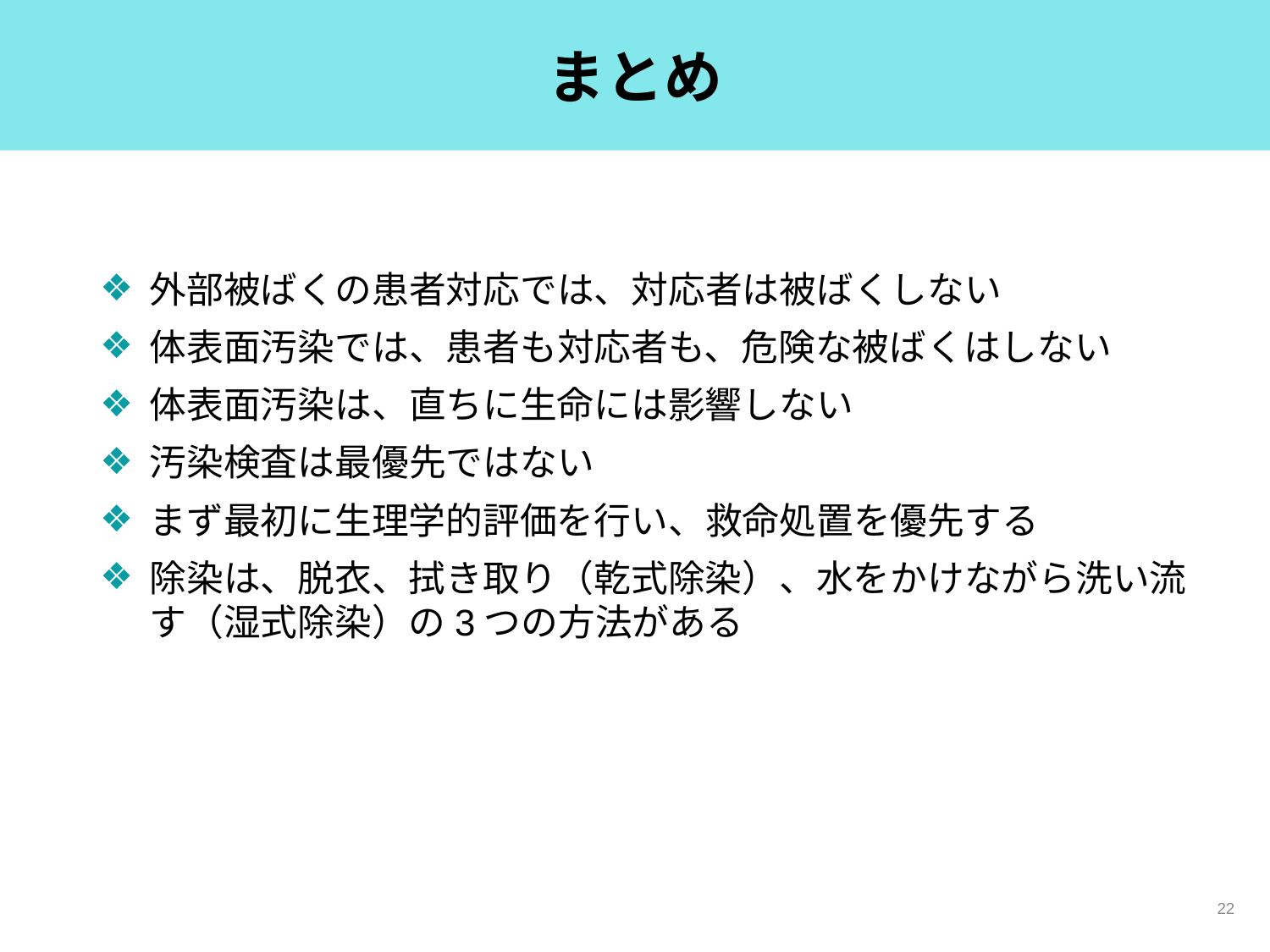

# まとめ

外部被ばくの患者対応では、対応者は被ばくしない
体表面汚染では、患者も対応者も、危険な被ばくはしない
体表面汚染は、直ちに生命には影響しない
汚染検査は最優先ではない
まず最初に生理学的評価を行い、救命処置を優先する
除染は、脱衣、拭き取り（乾式除染）、水をかけながら洗い流す（湿式除染）の3つの方法がある

22